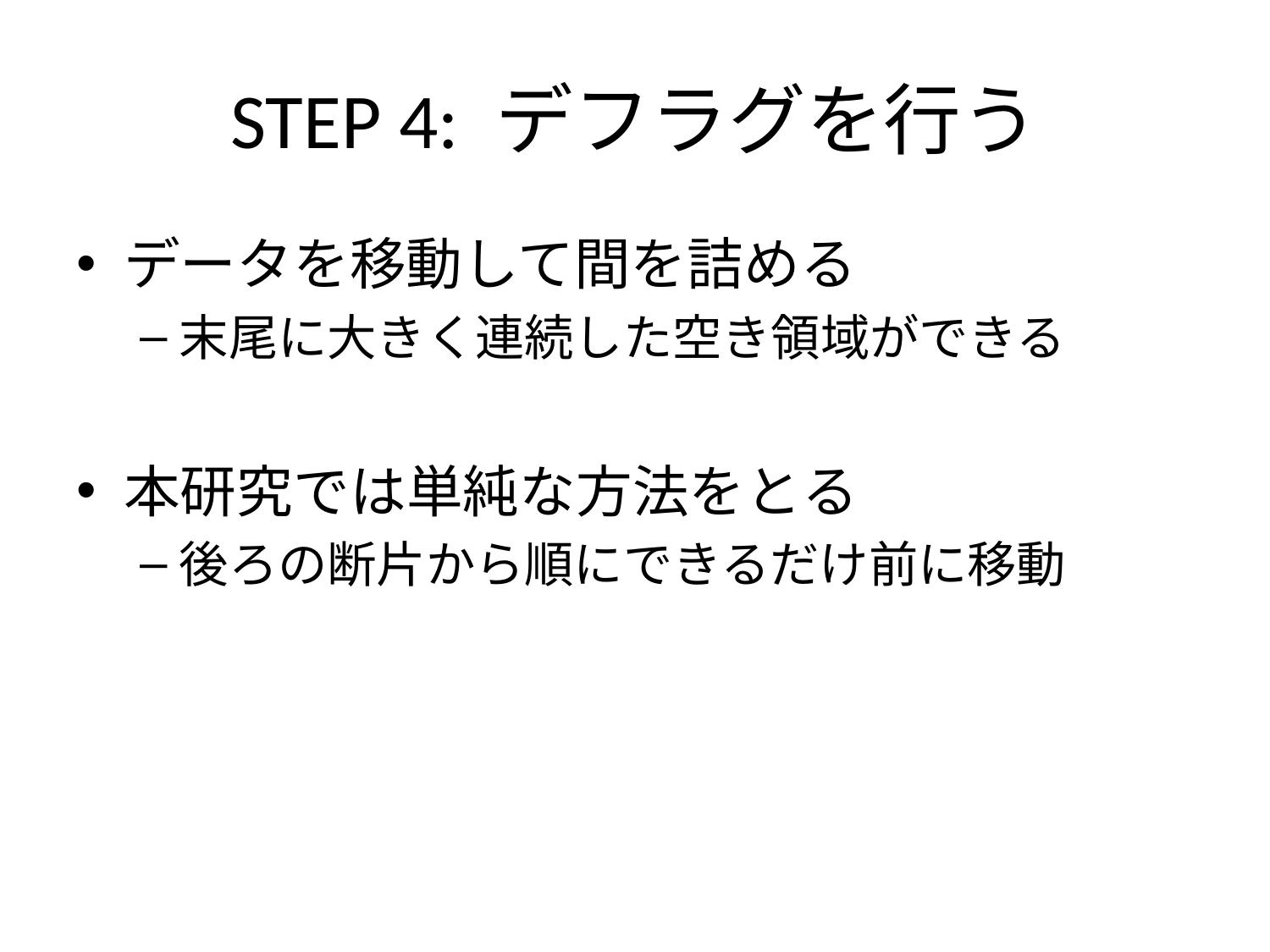

# STEP 4: デフラグを行う
データを移動して間を詰める
末尾に大きく連続した空き領域ができる

本研究では単純な方法をとる
後ろの断片から順にできるだけ前に移動